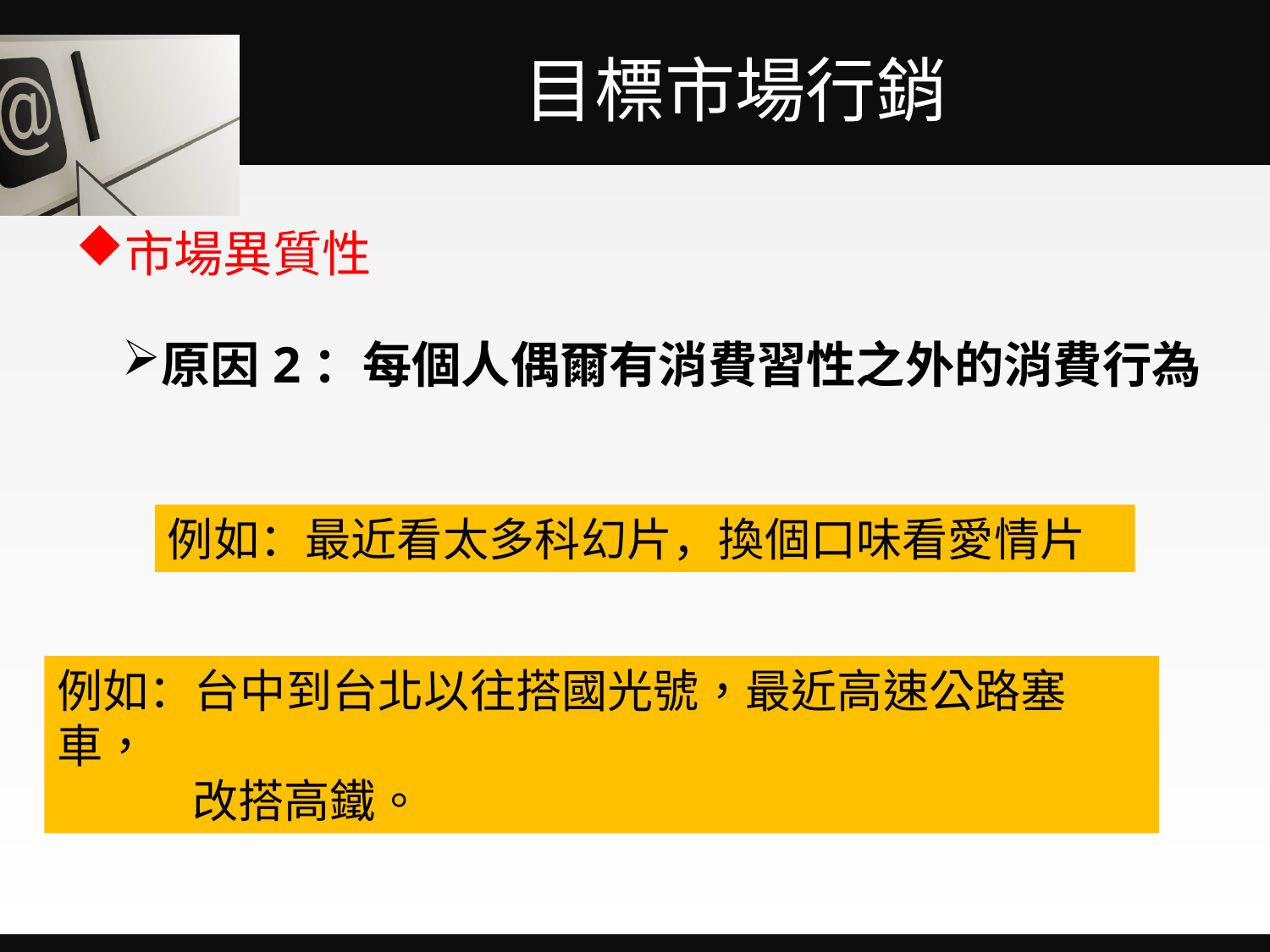

# 目標市場行銷
市場異質性
原因2：每個人偶爾有消費習性之外的消費行為
例如：最近看太多科幻片，換個口味看愛情片
例如：台中到台北以往搭國光號，最近高速公路塞車，
            改搭高鐵。